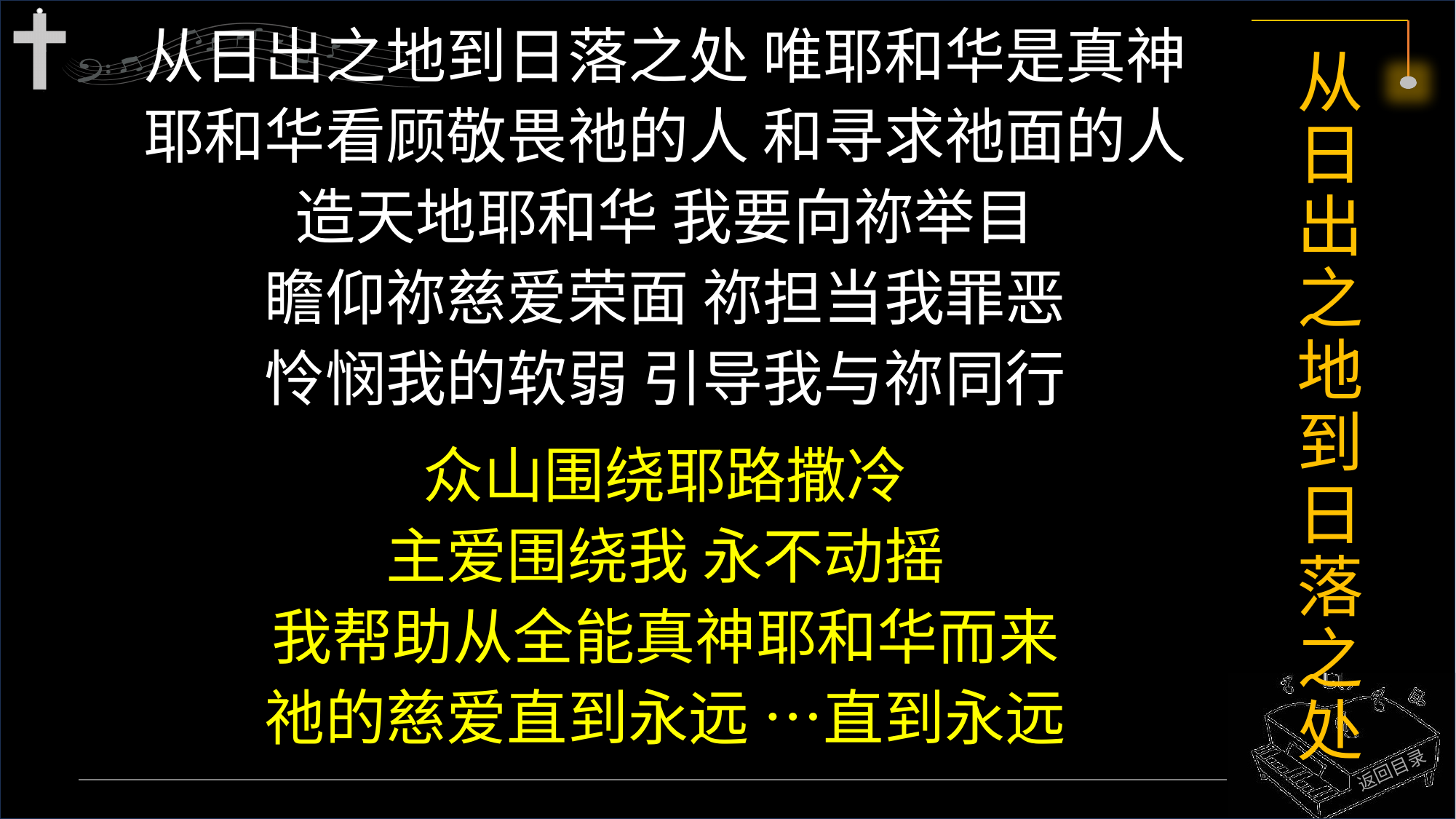

从日出之地到日落之处 唯耶和华是真神
耶和华看顾敬畏祂的人 和寻求祂面的人
造天地耶和华 我要向祢举目
瞻仰祢慈爱荣面 祢担当我罪恶
怜悯我的软弱 引导我与祢同行

众山围绕耶路撒冷
主爱围绕我 永不动摇
我帮助从全能真神耶和华而来
祂的慈爱直到永远 …直到永远
# 从日出之地到日落之处